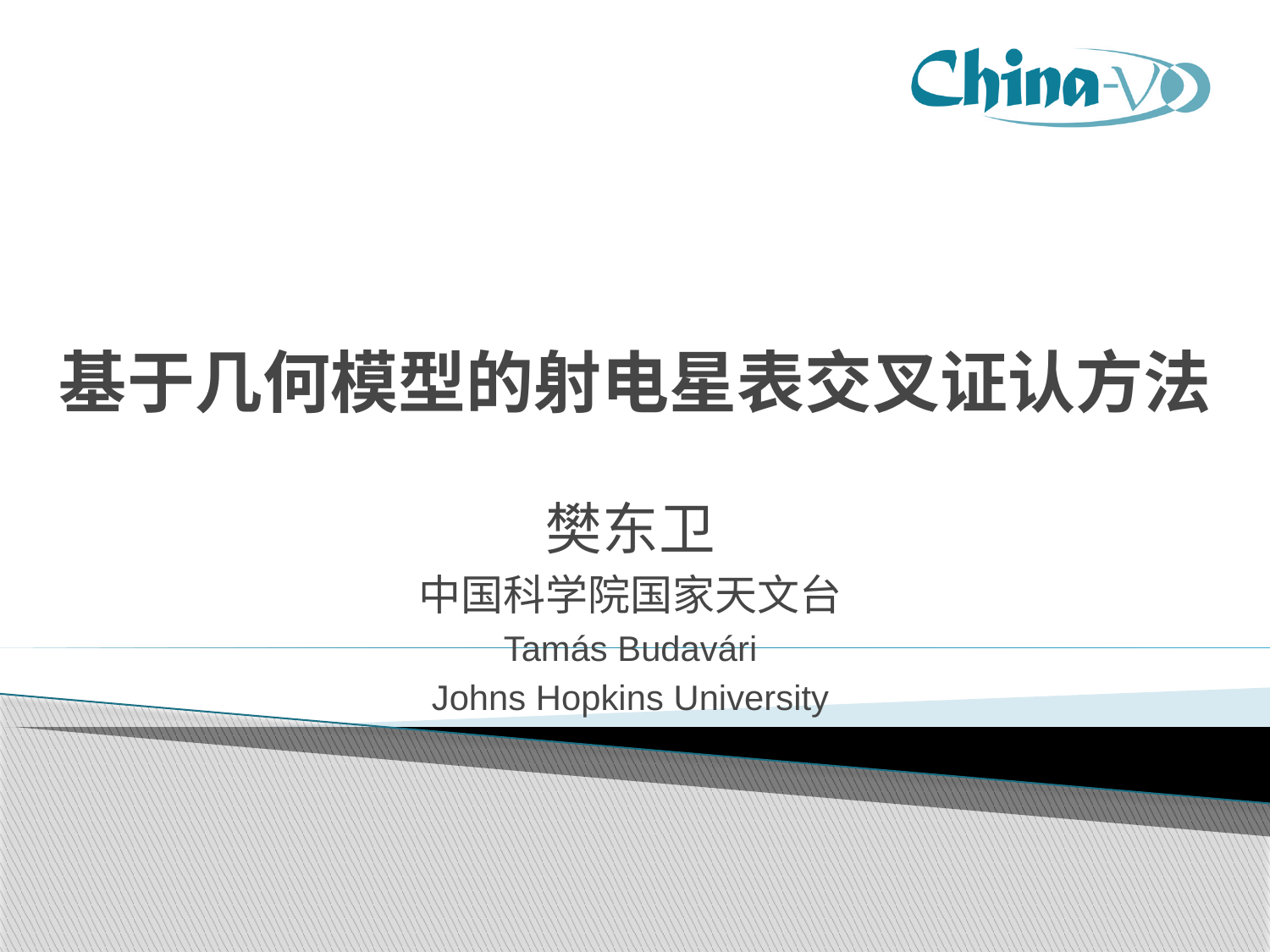

# 基于几何模型的射电星表交叉证认方法

樊东卫
中国科学院国家天文台
Tamás Budavári
Johns Hopkins University